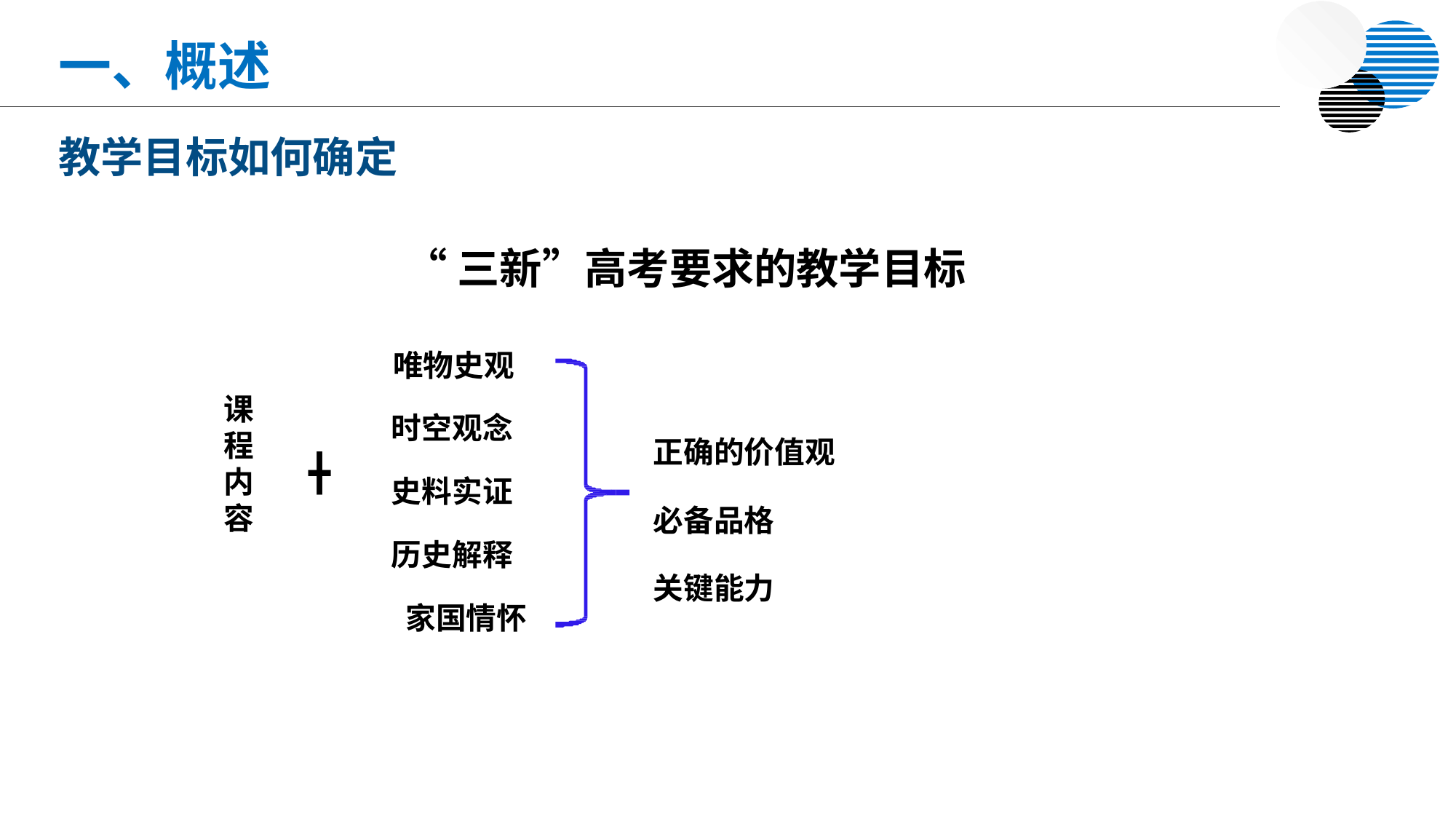

一、概述
教学目标如何确定
# “三新”高考要求的教学目标
唯物史观
时空观念
史料实证
历史解释
 家国情怀

课 程 内 容
正确的价值观
必备品格
关键能力
╋